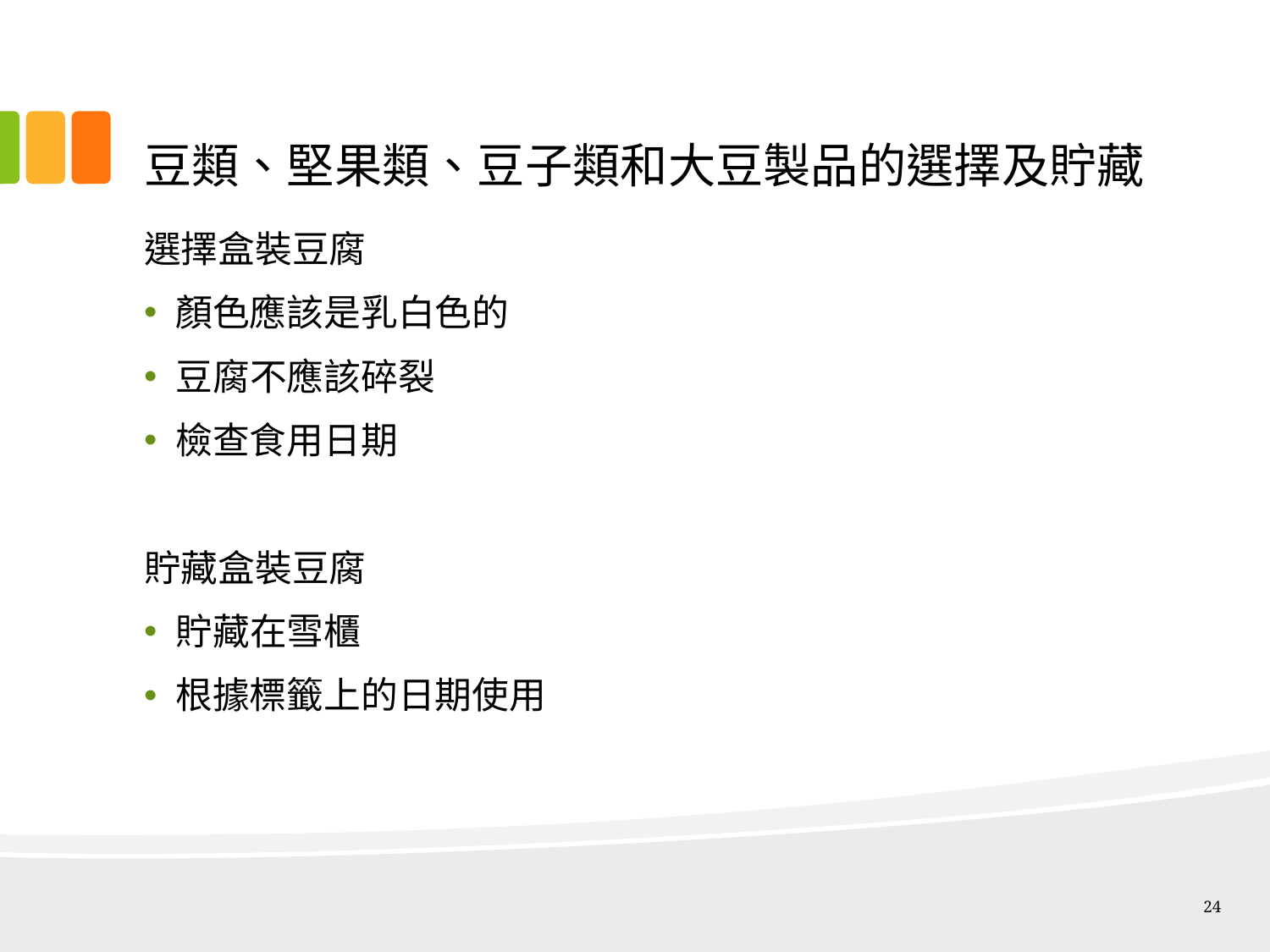

# 豆類、堅果類、豆子類和大豆製品的選擇及貯藏
選擇盒裝豆腐
顏色應該是乳白色的
豆腐不應該碎裂
檢查食用日期

貯藏盒裝豆腐
貯藏在雪櫃
根據標籤上的日期使用
24